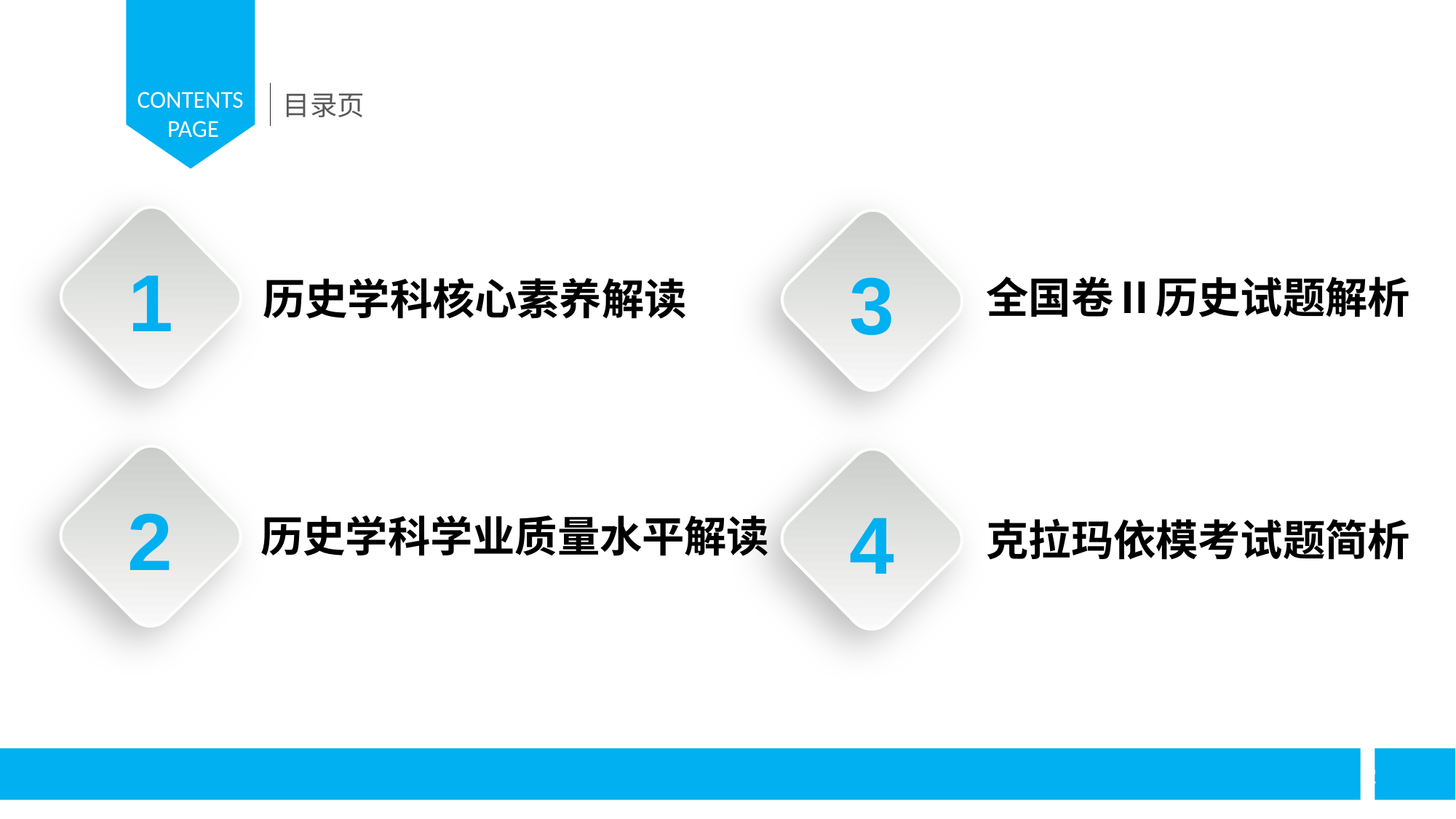

1

3
全国卷Ⅱ历史试题解析
历史学科核心素养解读

2

4
历史学科学业质量水平解读
克拉玛依模考试题简析